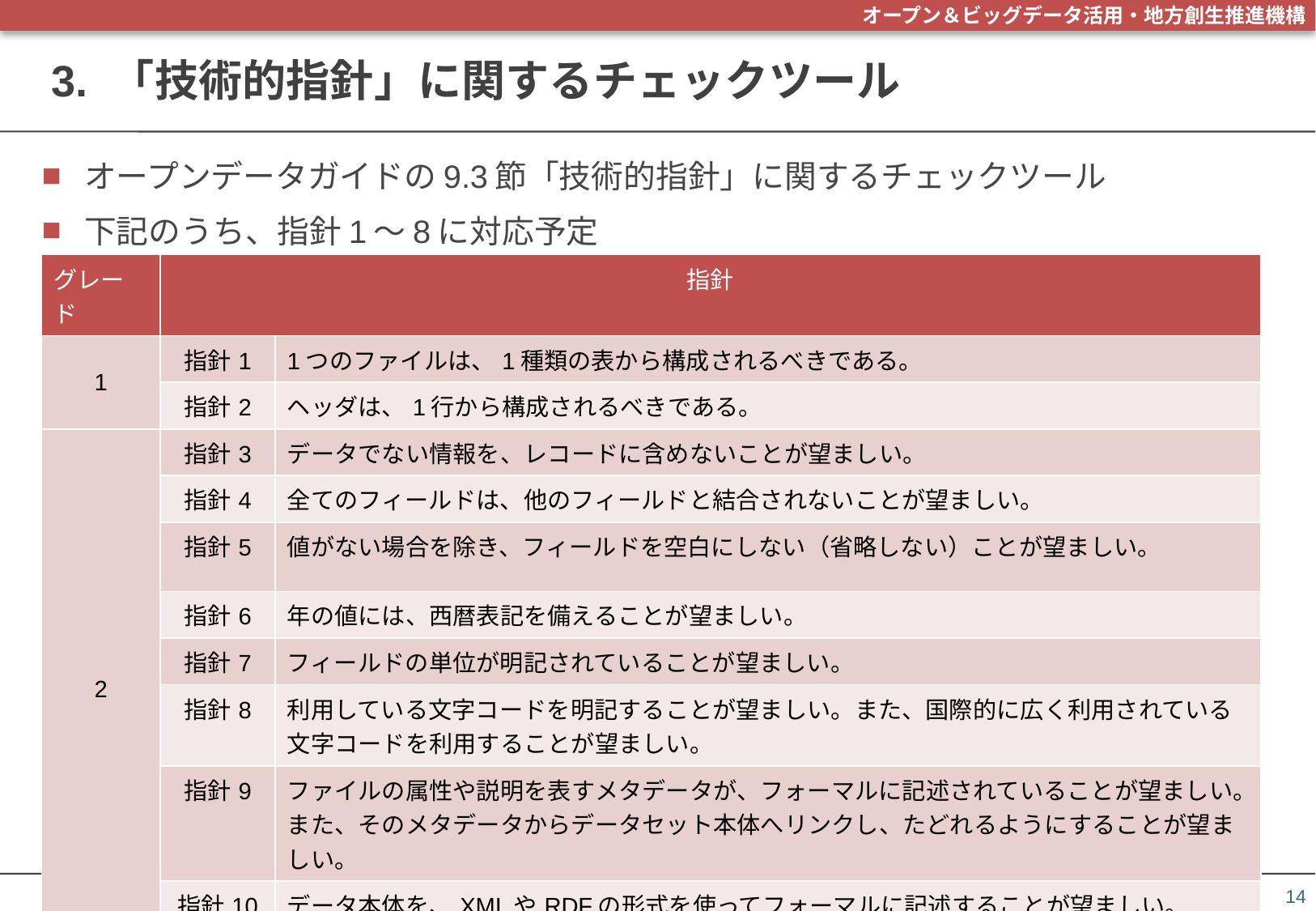

# 3. 「技術的指針」に関するチェックツール
オープンデータガイドの9.3節「技術的指針」に関するチェックツール
下記のうち、指針1～8に対応予定
| グレード | 指針 |  |
| --- | --- | --- |
| 1 | 指針1 | 1つのファイルは、1種類の表から構成されるべきである。 |
|  | 指針2 | ヘッダは、1行から構成されるべきである。 |
| 2 | 指針3 | データでない情報を、レコードに含めないことが望ましい。 |
|  | 指針4 | 全てのフィールドは、他のフィールドと結合されないことが望ましい。 |
|  | 指針5 | 値がない場合を除き、フィールドを空白にしない（省略しない）ことが望ましい。 |
|  | 指針6 | 年の値には、西暦表記を備えることが望ましい。 |
|  | 指針7 | フィールドの単位が明記されていることが望ましい。 |
|  | 指針8 | 利用している文字コードを明記することが望ましい。また、国際的に広く利用されている文字コードを利用することが望ましい。 |
|  | 指針9 | ファイルの属性や説明を表すメタデータが、フォーマルに記述されていることが望ましい。また、そのメタデータからデータセット本体へリンクし、たどれるようにすることが望ましい。 |
|  | 指針10 | データ本体を、XMLやRDFの形式を使ってフォーマルに記述することが望ましい。 |
14